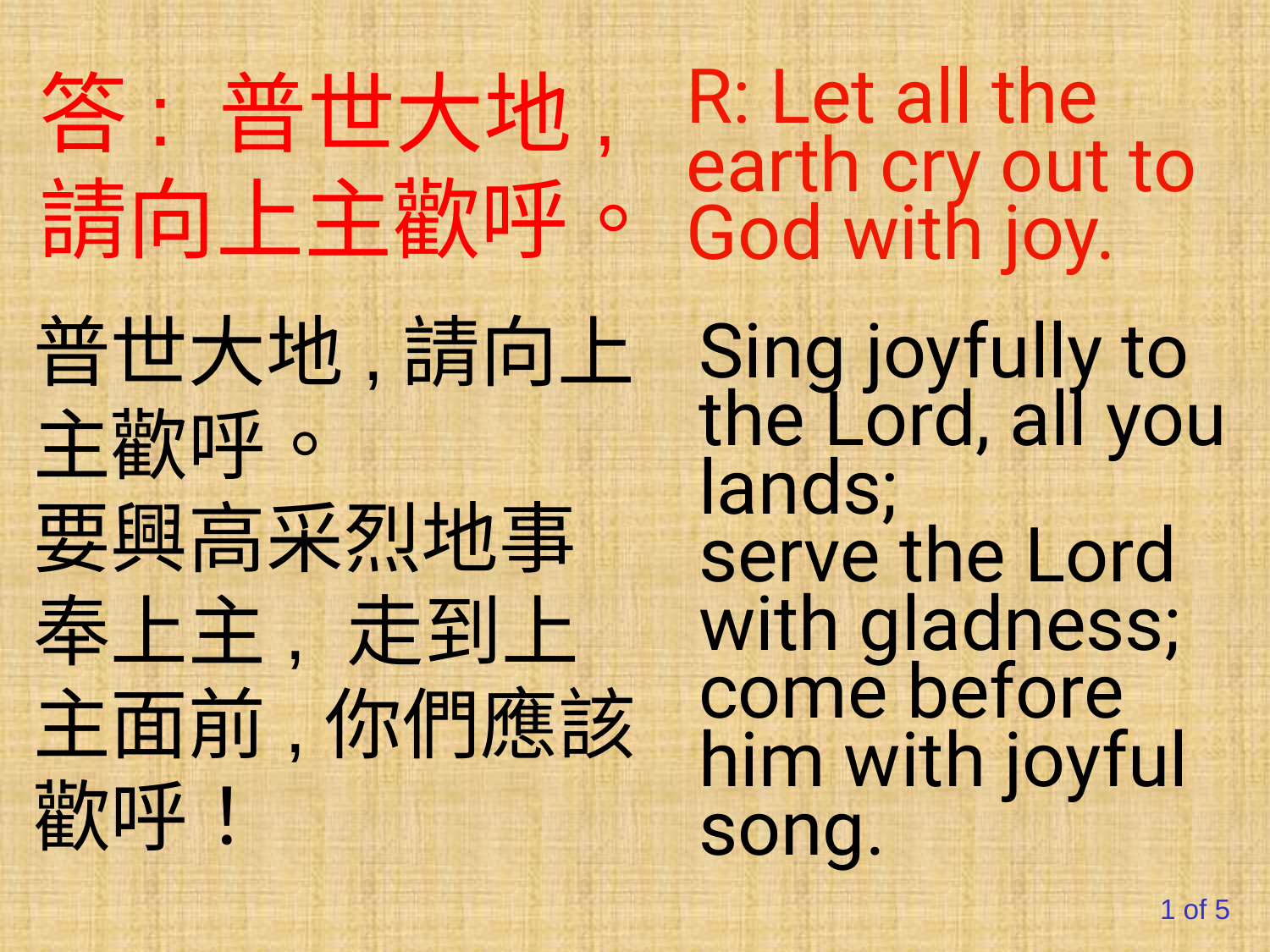

# 答: 普世大地,請向上主歡呼。
R: Let all the earth cry out to God with joy.
普世大地,請向上主歡呼。
要興高采烈地事奉上主, 走到上主面前,你們應該歡呼！

Sing joyfully to the Lord, all you lands;
serve the Lord with gladness; come before him with joyful song.
1 of 5